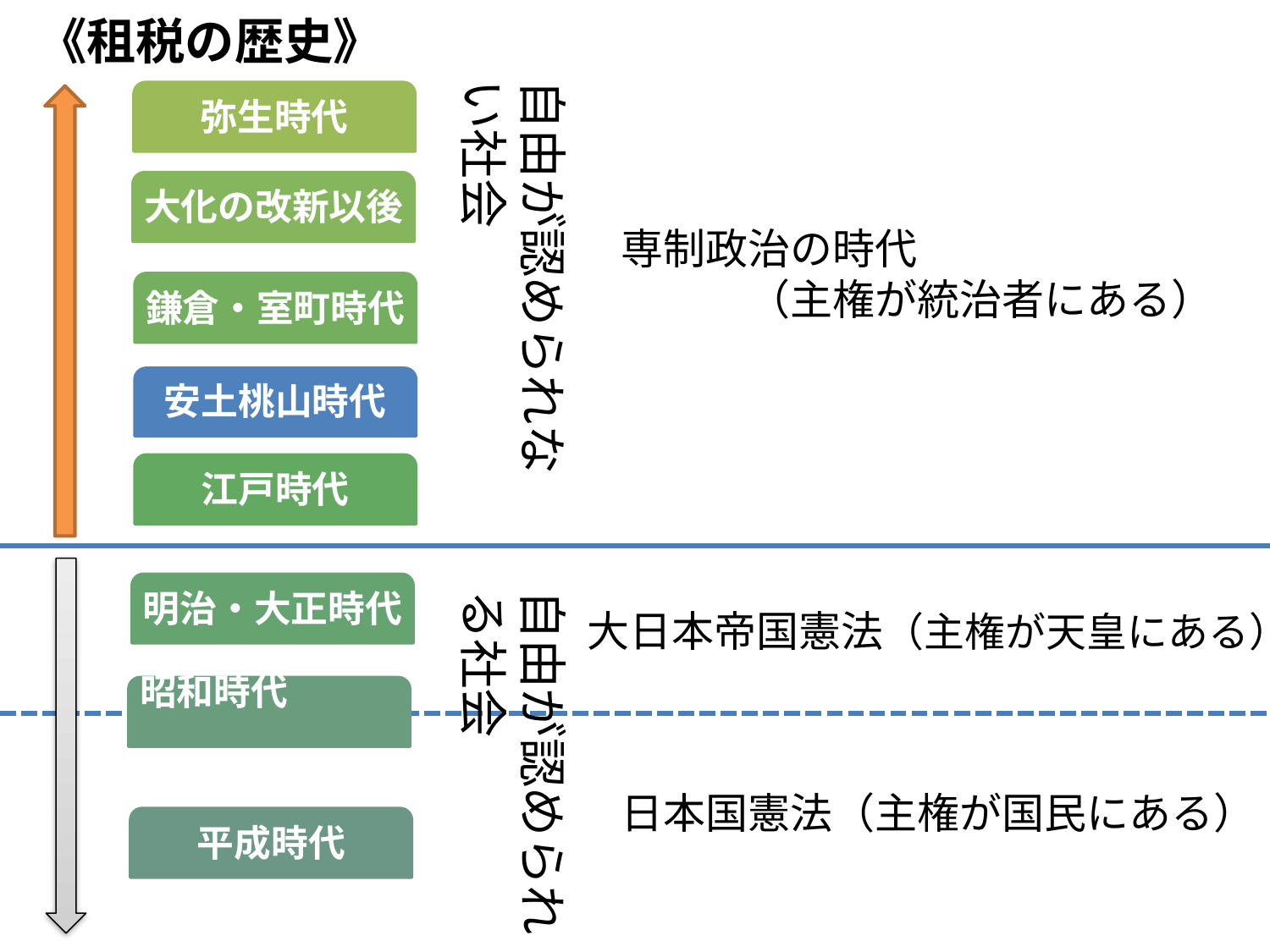

《租税の歴史》
自由が認められない社会

弥生時代

大化の改新以後
専制政治の時代
　　　（主権が統治者にある）

鎌倉・室町時代

安土桃山時代

江戸時代

明治・大正時代
自由が認められる社会
大日本帝国憲法（主権が天皇にある）

昭和時代
日本国憲法（主権が国民にある）

平成時代